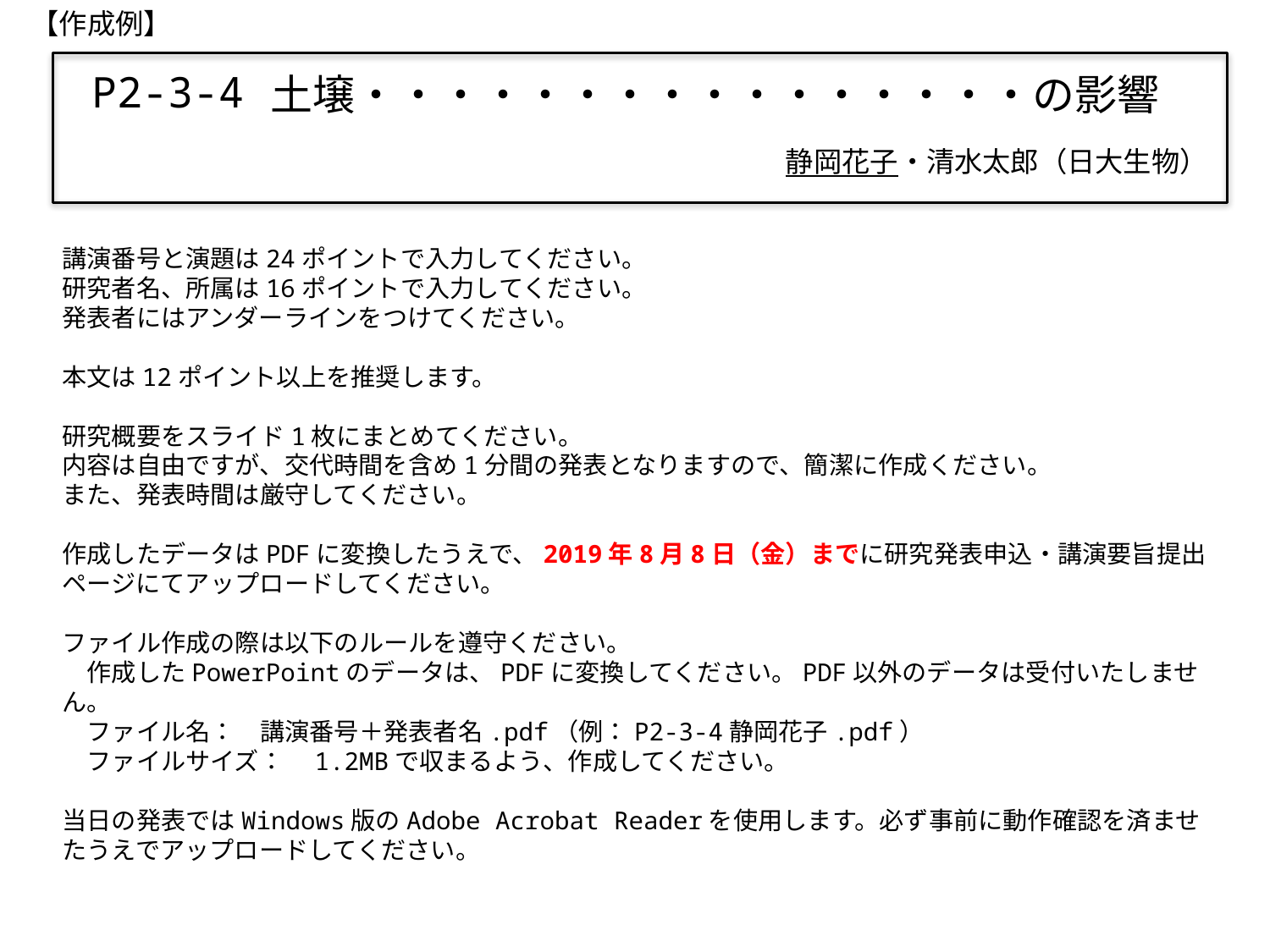

【作成例】

P2-3-4
# 土壌・・・・・・・・・・・・・・・・の影響
静岡花子・清水太郎（日大生物）
講演番号と演題は24ポイントで入力してください。
研究者名、所属は16ポイントで入力してください。
発表者にはアンダーラインをつけてください。

本文は12ポイント以上を推奨します。

研究概要をスライド1枚にまとめてください。
内容は自由ですが、交代時間を含め1分間の発表となりますので、簡潔に作成ください。
また、発表時間は厳守してください。

作成したデータはPDFに変換したうえで、2019年8月8日（金）までに研究発表申込・講演要旨提出ページにてアップロードしてください。

ファイル作成の際は以下のルールを遵守ください。
　作成したPowerPointのデータは、PDFに変換してください。PDF以外のデータは受付いたしません。
　ファイル名：　講演番号＋発表者名.pdf（例：P2-3-4静岡花子.pdf）
　ファイルサイズ：　1.2MBで収まるよう、作成してください。

当日の発表ではWindows版のAdobe Acrobat Readerを使用します。必ず事前に動作確認を済ませたうえでアップロードしてください。